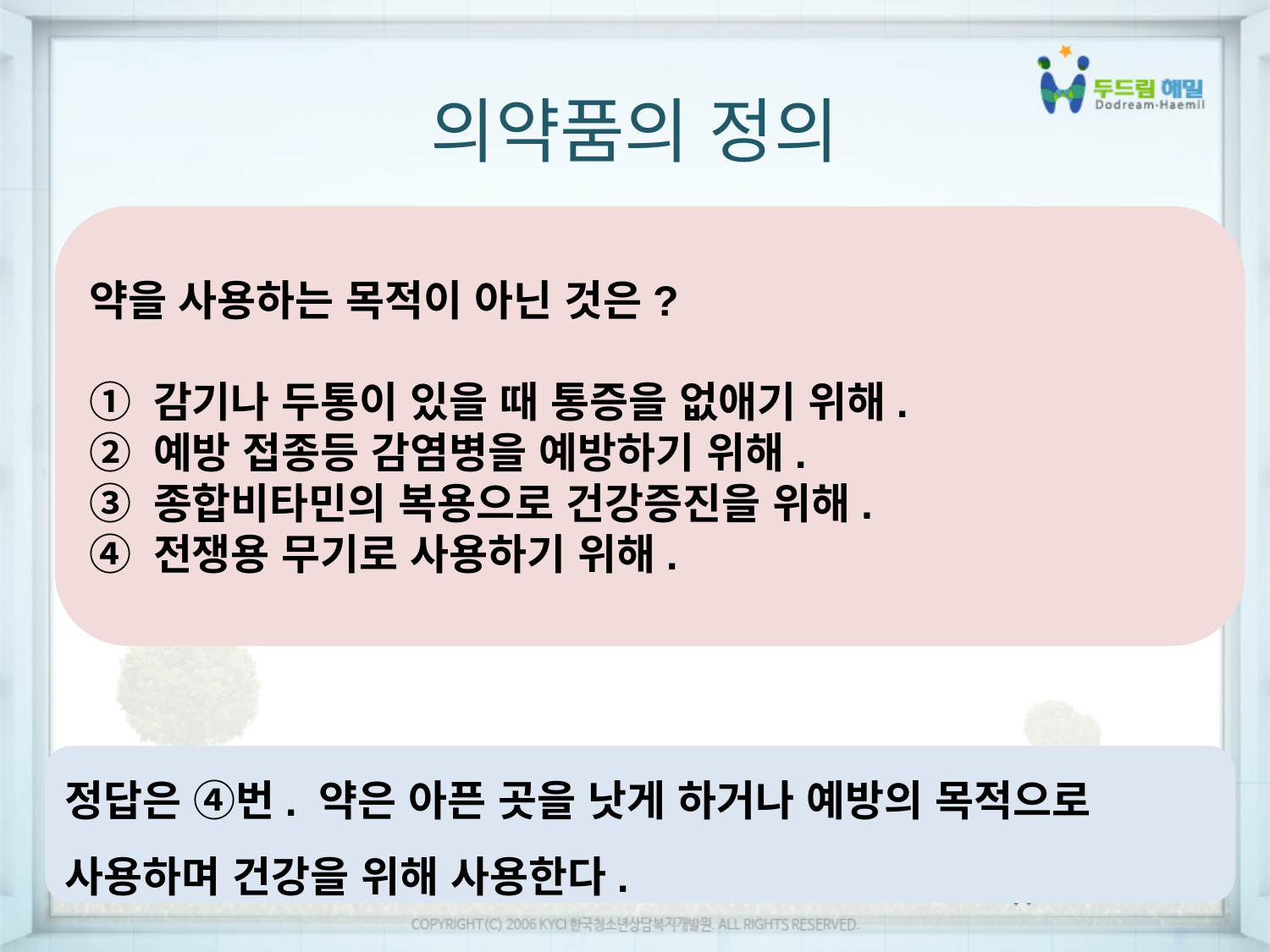

의약품의 정의
약을 사용하는 목적이 아닌 것은?

① 감기나 두통이 있을 때 통증을 없애기 위해.
② 예방 접종등 감염병을 예방하기 위해.
③ 종합비타민의 복용으로 건강증진을 위해.
④ 전쟁용 무기로 사용하기 위해.
정답은 ④번. 약은 아픈 곳을 낫게 하거나 예방의 목적으로 사용하며 건강을 위해 사용한다.